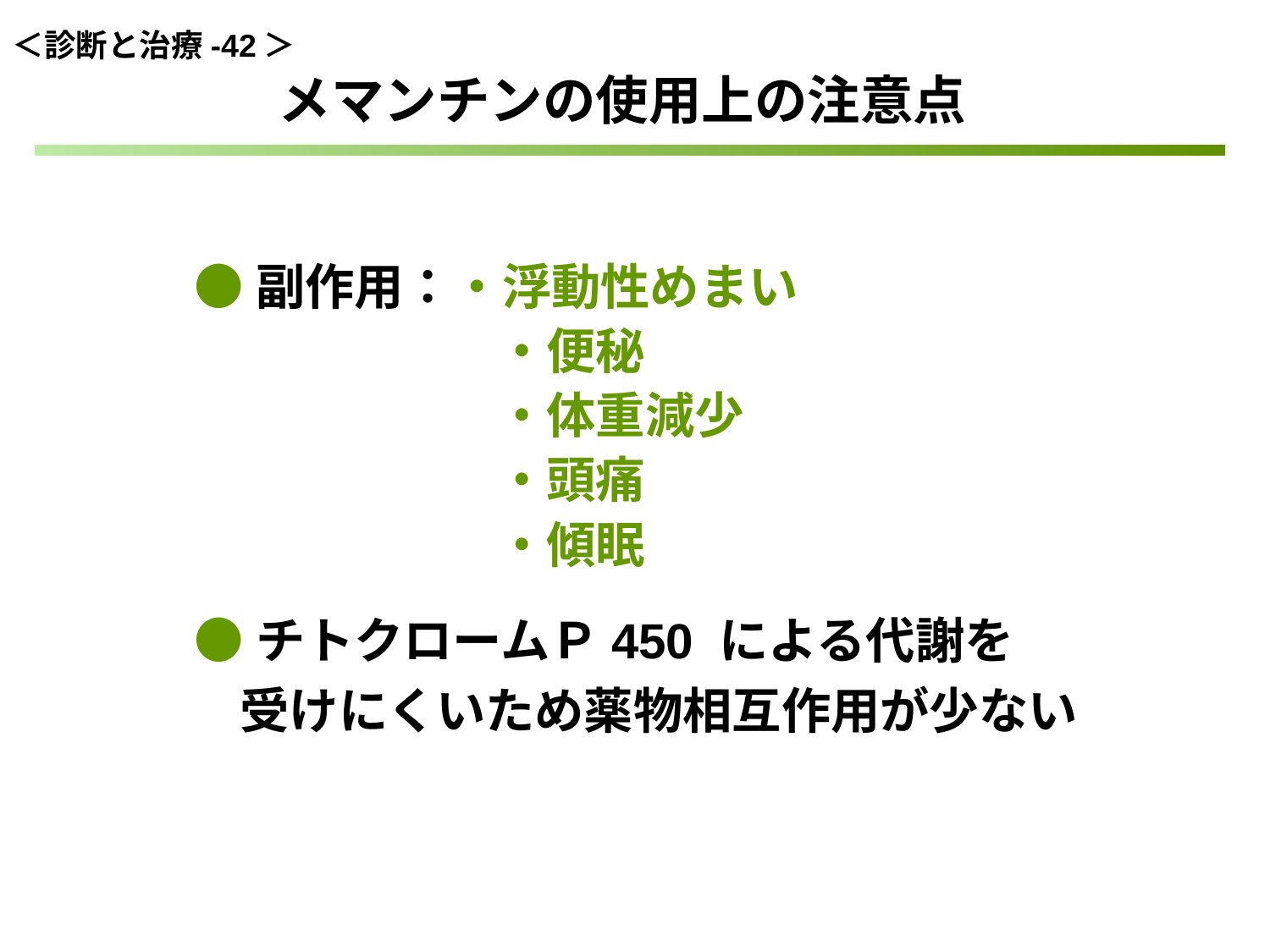

＜診断と治療-42＞
メマンチンの使用上の注意点

●副作用：・浮動性めまい
　 　　　    　・便秘
　 　　　　    ・体重減少
　 　　　    　・頭痛
　　 　　    　・傾眠

●チトクロームＰ450 による代謝を
   受けにくいため薬物相互作用が少ない